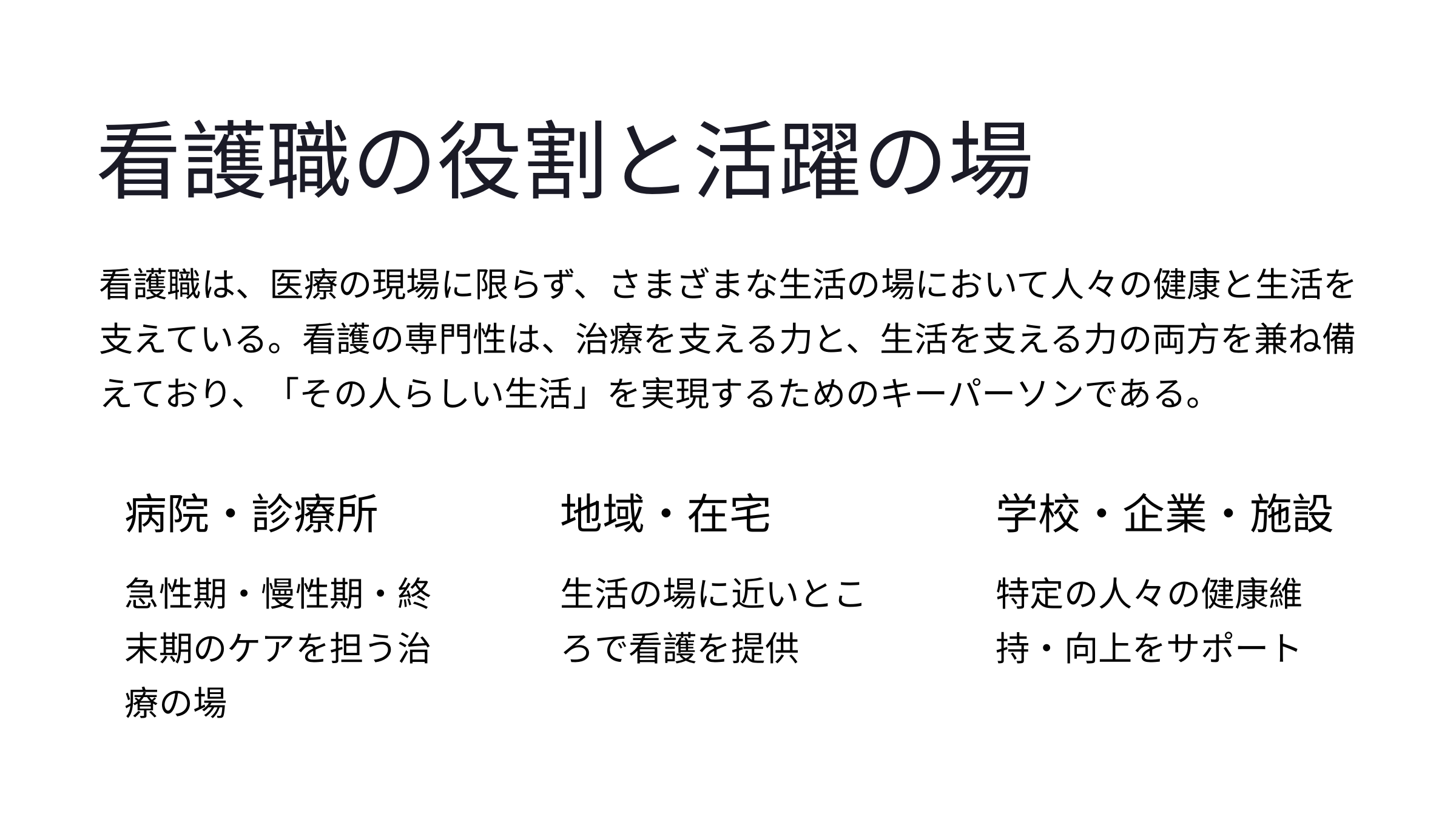

看護職の役割と活躍の場
看護職は、医療の現場に限らず、さまざまな生活の場において人々の健康と生活を支えている。看護の専門性は、治療を支える力と、生活を支える力の両方を兼ね備えており、「その人らしい生活」を実現するためのキーパーソンである。
病院・診療所
地域・在宅
学校・企業・施設
急性期・慢性期・終末期のケアを担う治療の場
生活の場に近いところで看護を提供
特定の人々の健康維持・向上をサポート